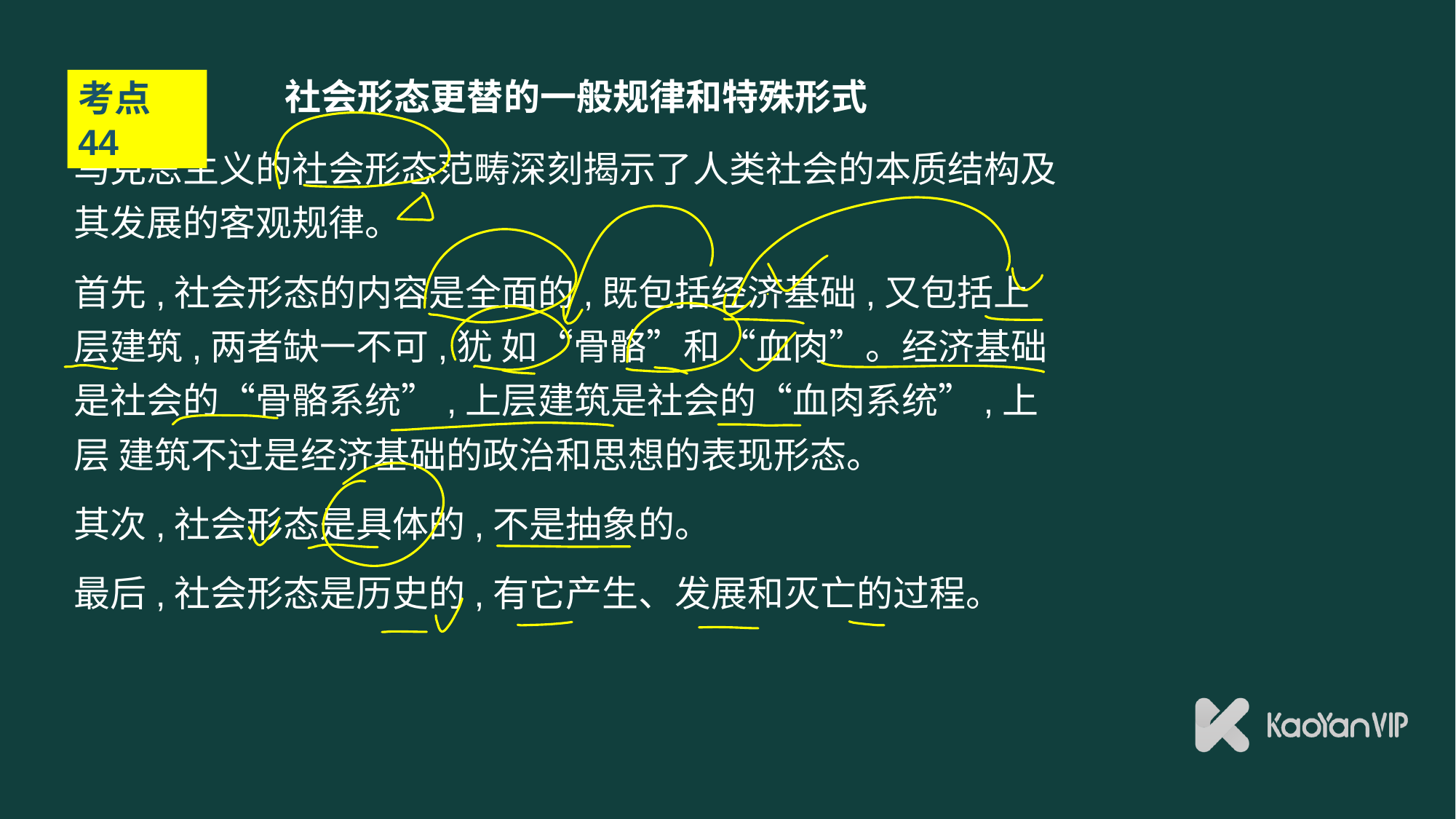

# 社会形态更替的一般规律和特殊形式
考点44
马克思主义的社会形态范畴深刻揭示了人类社会的本质结构及其发展的客观规律。
首先,社会形态的内容是全面的,既包括经济基础,又包括上层建筑,两者缺一不可,犹 如“骨骼”和“血肉”。经济基础是社会的“骨骼系统”,上层建筑是社会的“血肉系统”,上层 建筑不过是经济基础的政治和思想的表现形态。
其次,社会形态是具体的,不是抽象的。
最后,社会形态是历史的,有它产生、发展和灭亡的过程。